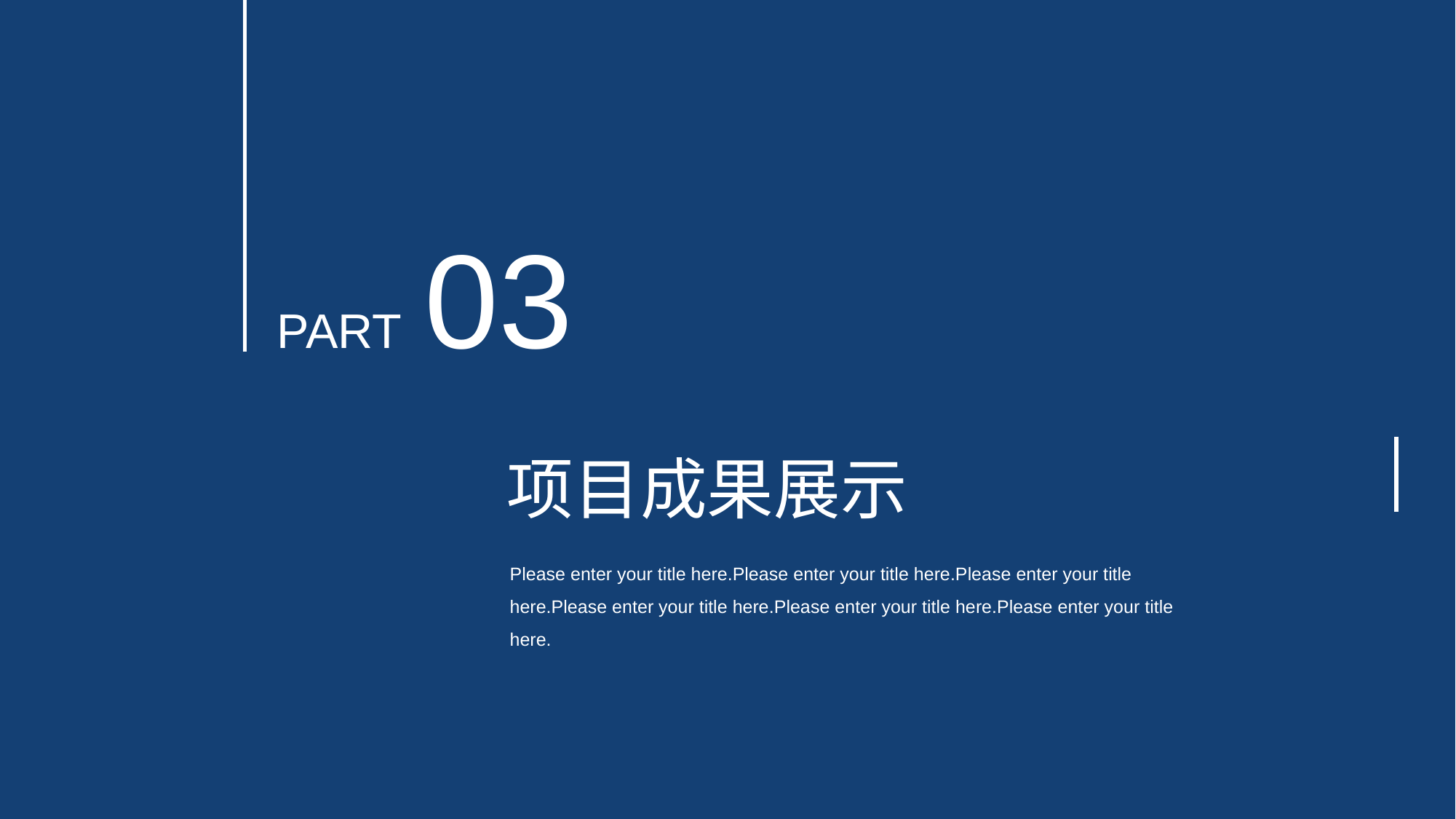

PART 03
项目成果展示
Please enter your title here.Please enter your title here.Please enter your title here.Please enter your title here.Please enter your title here.Please enter your title here.